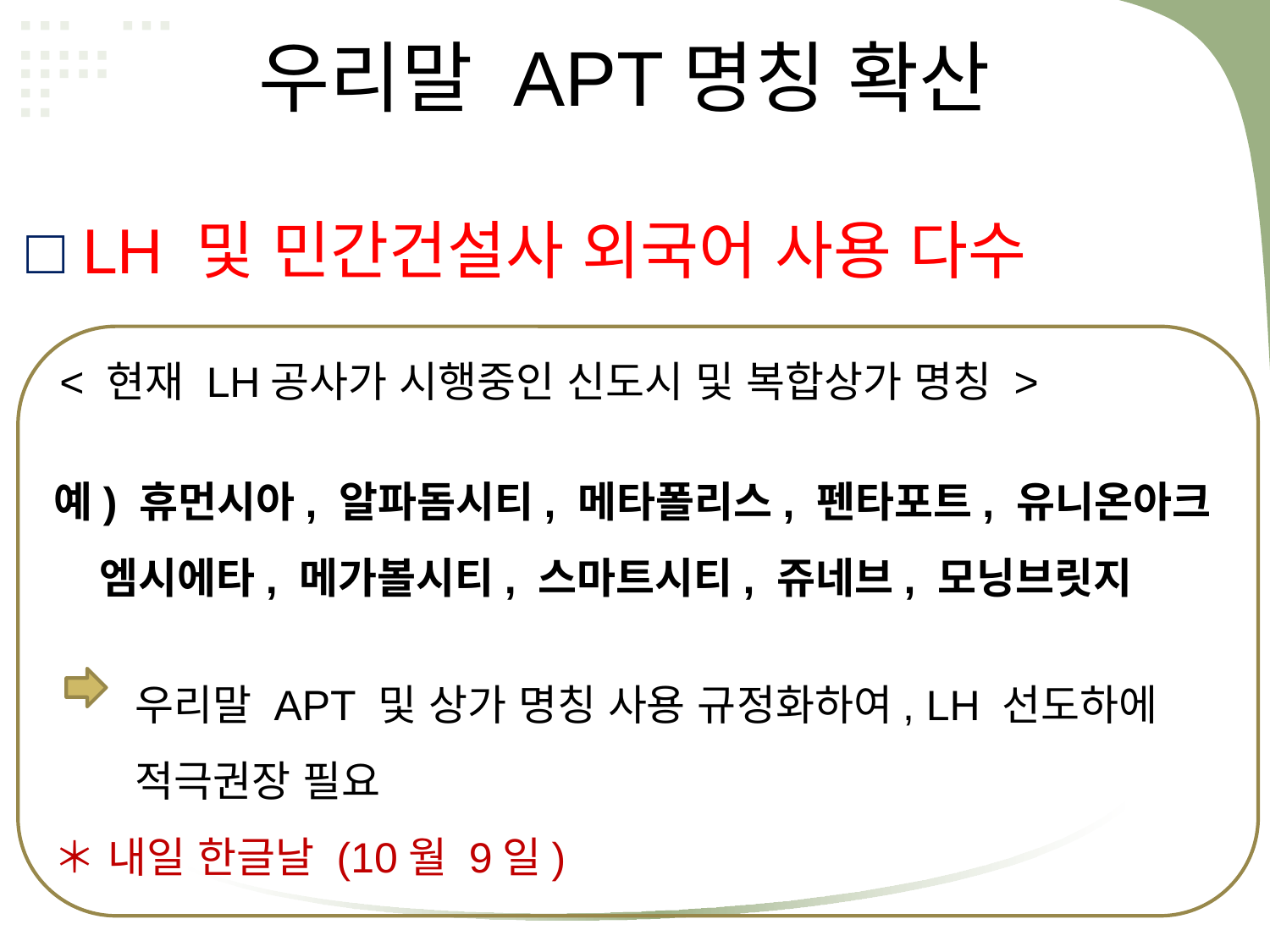

우리말 APT명칭 확산
□ LH 및 민간건설사 외국어 사용 다수

< 현재 LH공사가 시행중인 신도시 및 복합상가 명칭 >
예) 휴먼시아, 알파돔시티, 메타폴리스, 펜타포트, 유니온아크
   엠시에타, 메가볼시티, 스마트시티, 쥬네브, 모닝브릿지

      우리말 APT 및 상가 명칭 사용 규정화하여, LH 선도하에
      적극권장 필요
＊ 내일 한글날 (10월 9일)